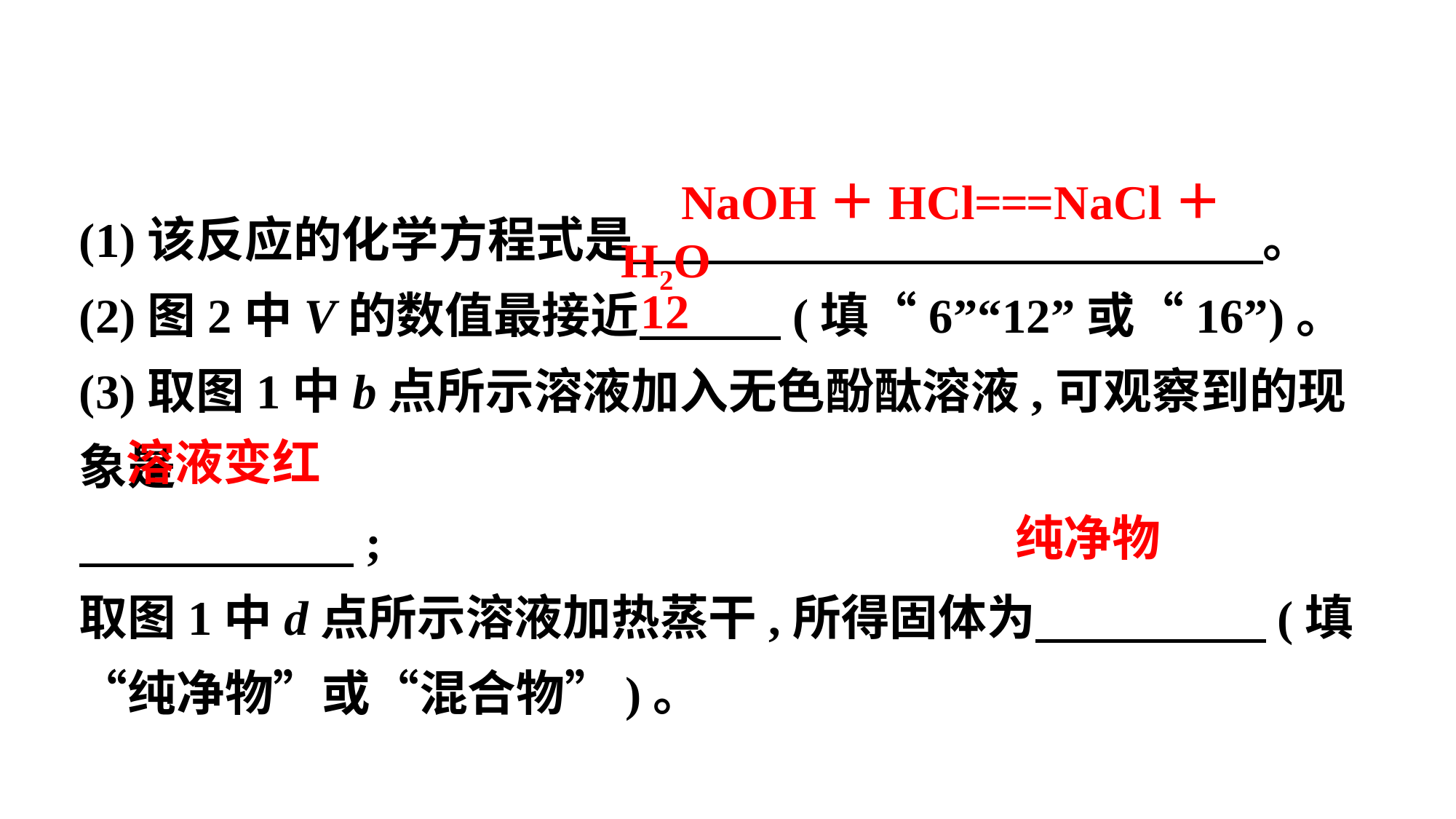

(1)该反应的化学方程式是　                                                　。
(2)图2中V的数值最接近　    　(填“6”“12”或“16”)。
(3)取图1中b点所示溶液加入无色酚酞溶液,可观察到的现象是
　                　;
取图1中d点所示溶液加热蒸干,所得固体为　            　(填“纯净物”或“混合物”)。
　NaOH＋HCl===NaCl＋H2O
　12
　溶液变红
　纯净物